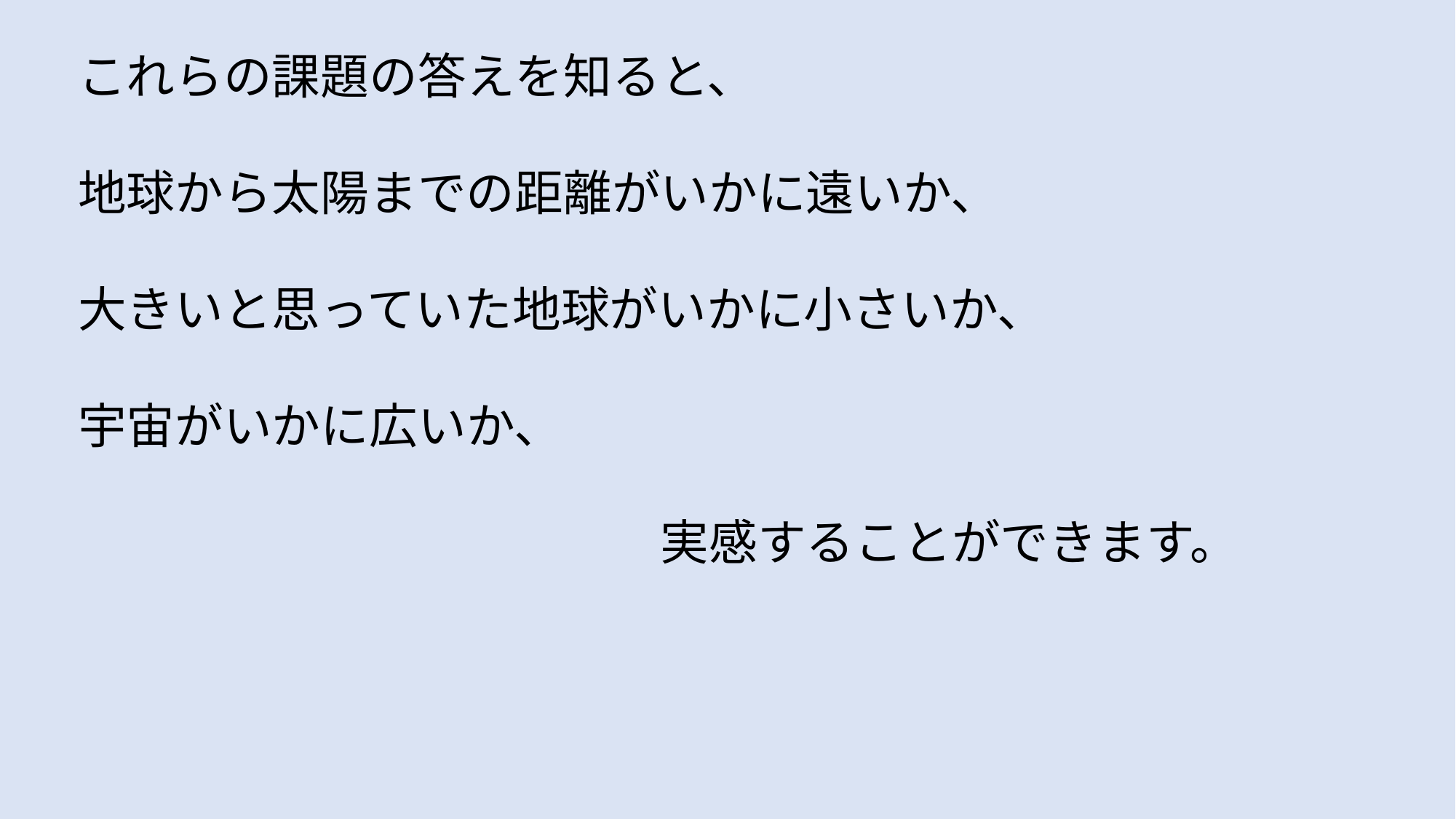

これらの課題の答えを知ると、

地球から太陽までの距離がいかに遠いか、

大きいと思っていた地球がいかに小さいか、

宇宙がいかに広いか、

　　　　　　　　　　　　実感することができます。